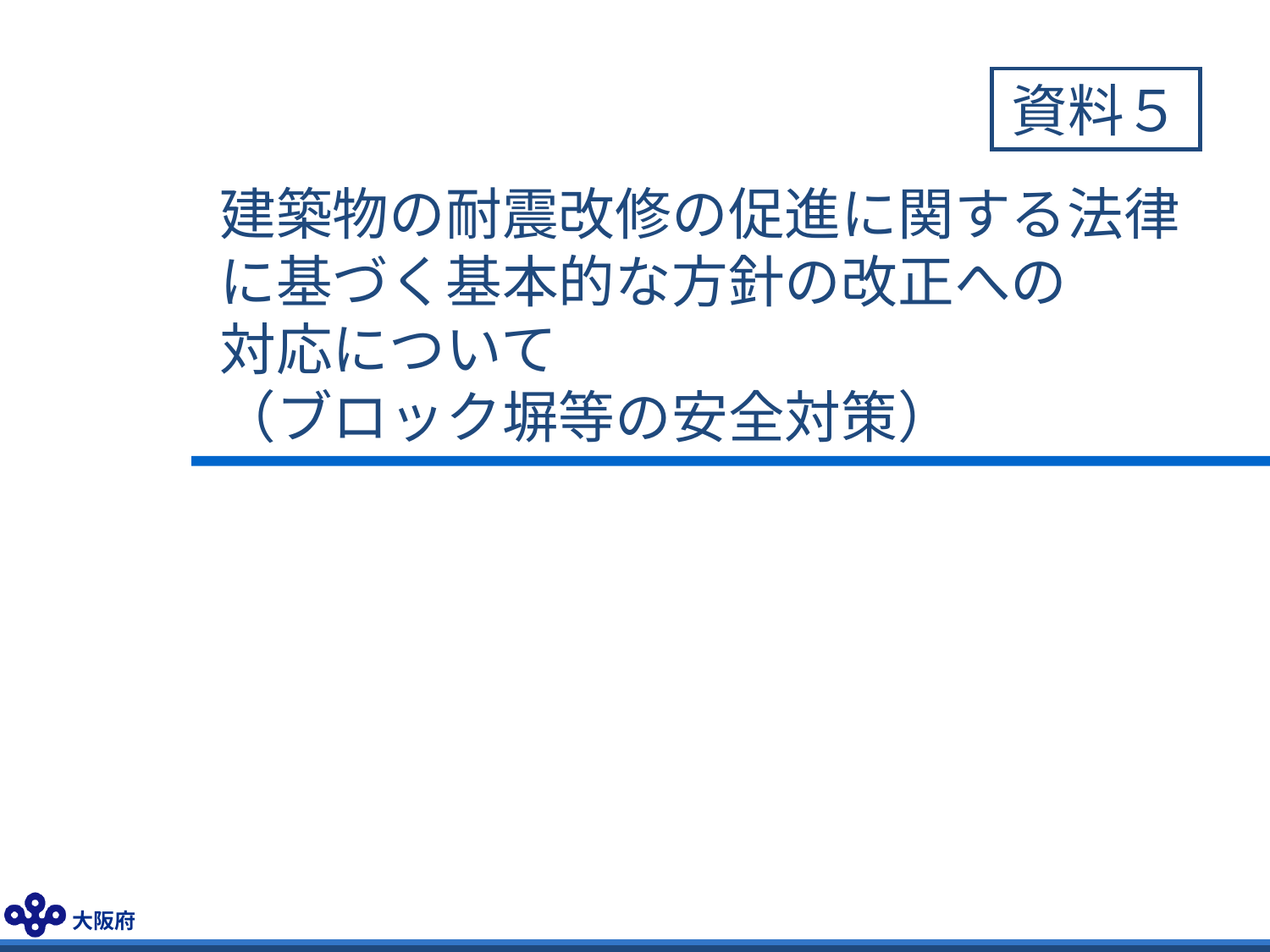

資料５
# 建築物の耐震改修の促進に関する法律 に基づく基本的な方針の改正への 対応について （ブロック塀等の安全対策）